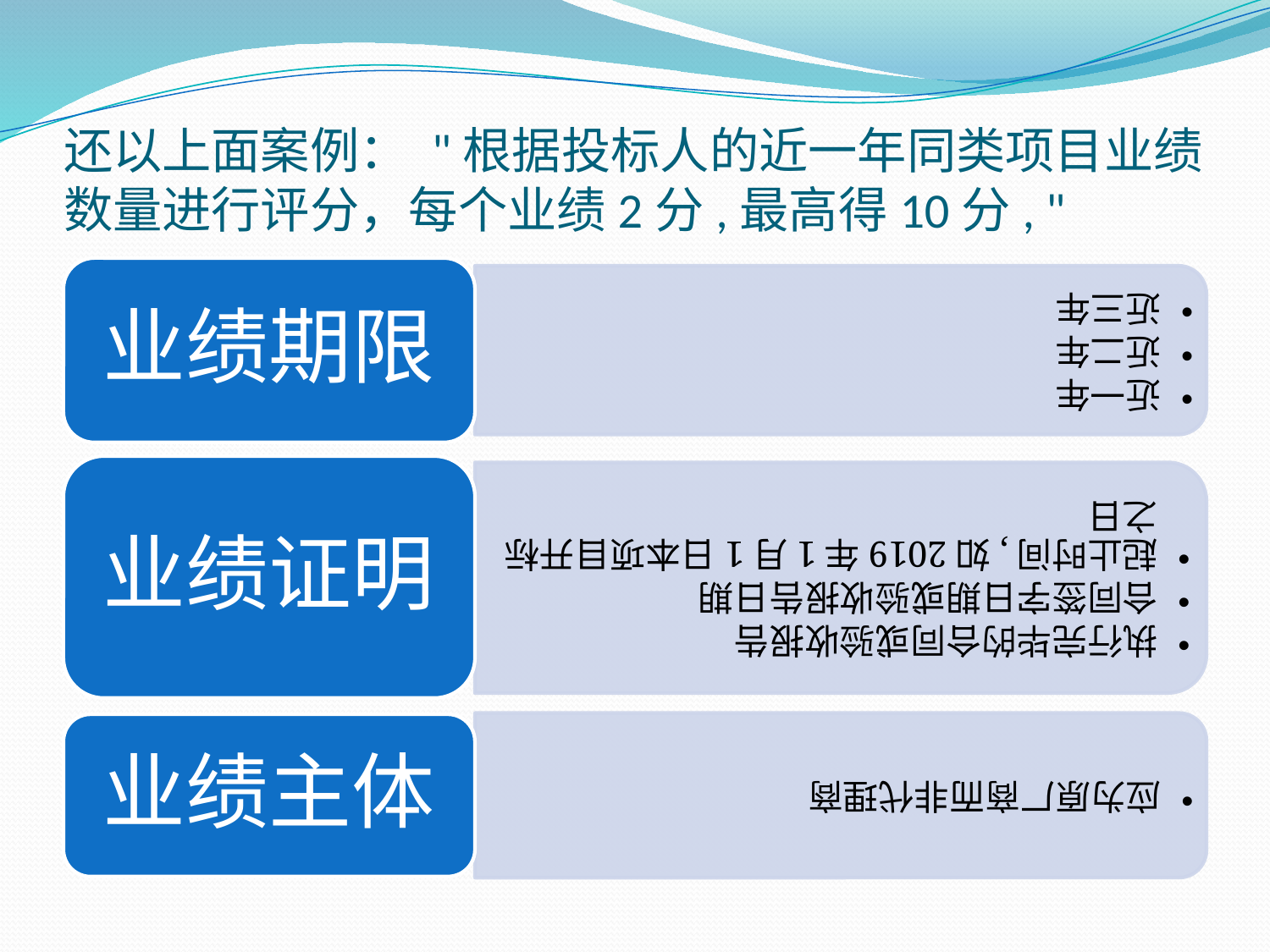

# 还以上面案例： "根据投标人的近一年同类项目业绩数量进行评分，每个业绩2分,最高得10分, "
近一年
近二年
近三年
业绩期限
执行完毕的合同或验收报告
合同签字日期或验收报告日期
起止时间,如2019年1月1日本项目开标之日
业绩证明
应为原厂商而非代理商
业绩主体